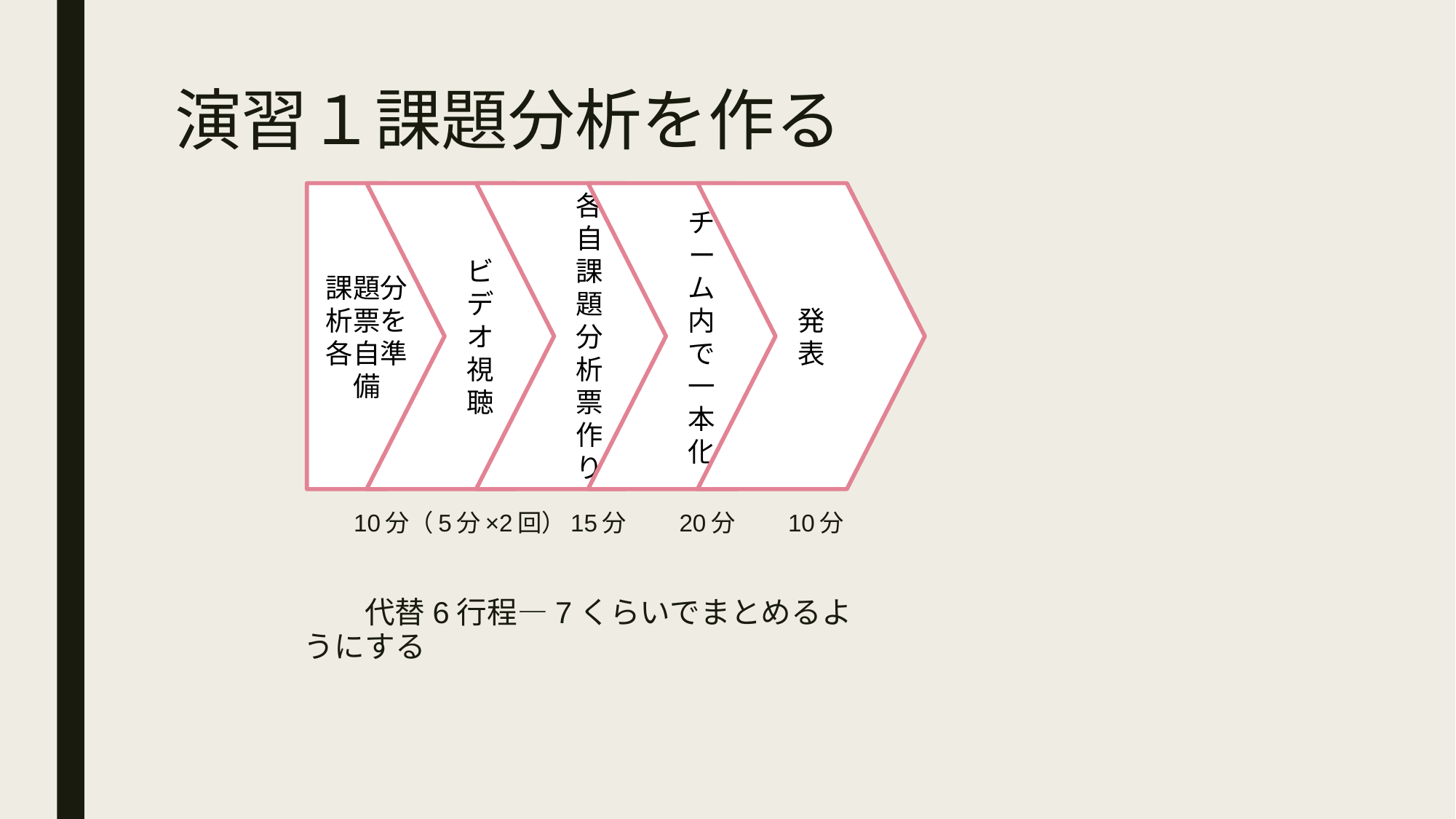

# 演習１課題分析を作る
課題分析票を各自準備
ビデオ視聴
各自課題分析票作り
チーム内で一本化
発表
　　　10分（5分×2回）15分　　20分　　10分
　　代替6行程―7くらいでまとめるようにする